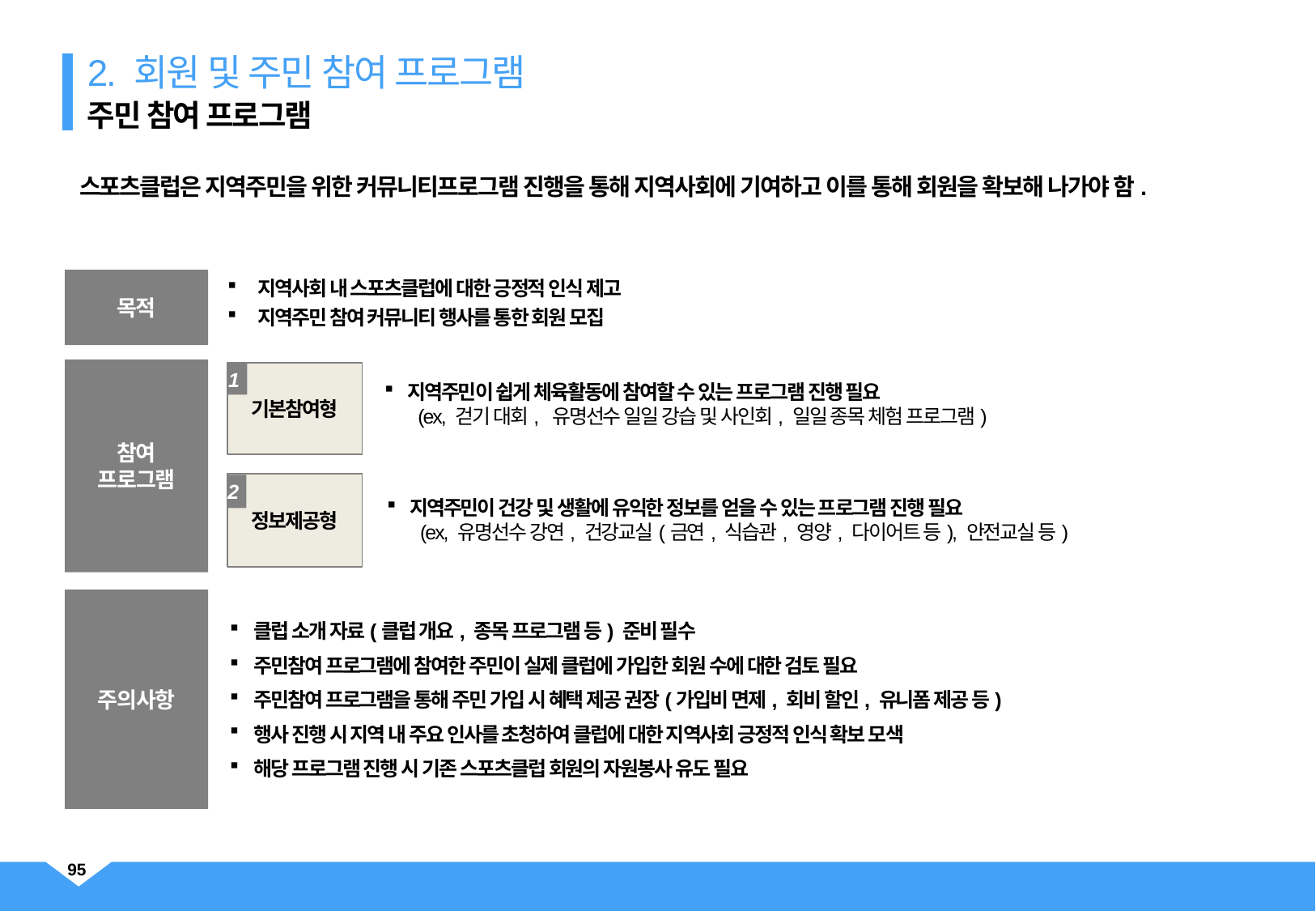

2. 회원 및 주민 참여 프로그램
주민 참여 프로그램
스포츠클럽은 지역주민을 위한 커뮤니티프로그램 진행을 통해 지역사회에 기여하고 이를 통해 회원을 확보해 나가야 함.
지역사회 내 스포츠클럽에 대한 긍정적 인식 제고
지역주민 참여 커뮤니티 행사를 통한 회원 모집
목적
참여
프로그램
기본참여형
1
지역주민이 쉽게 체육활동에 참여할 수 있는 프로그램 진행 필요
 (ex, 걷기 대회,  유명선수 일일 강습 및 사인회, 일일 종목 체험 프로그램)
정보제공형
2
지역주민이 건강 및 생활에 유익한 정보를 얻을 수 있는 프로그램 진행 필요
 (ex, 유명선수 강연, 건강교실(금연, 식습관, 영양, 다이어트 등), 안전교실 등)
주의사항
클럽 소개 자료(클럽 개요, 종목 프로그램 등) 준비 필수
주민참여 프로그램에 참여한 주민이 실제 클럽에 가입한 회원 수에 대한 검토 필요
주민참여 프로그램을 통해 주민 가입 시 혜택 제공 권장(가입비 면제, 회비 할인, 유니폼 제공 등)
행사 진행 시 지역 내 주요 인사를 초청하여 클럽에 대한 지역사회 긍정적 인식 확보 모색
해당 프로그램 진행 시 기존 스포츠클럽 회원의 자원봉사 유도 필요